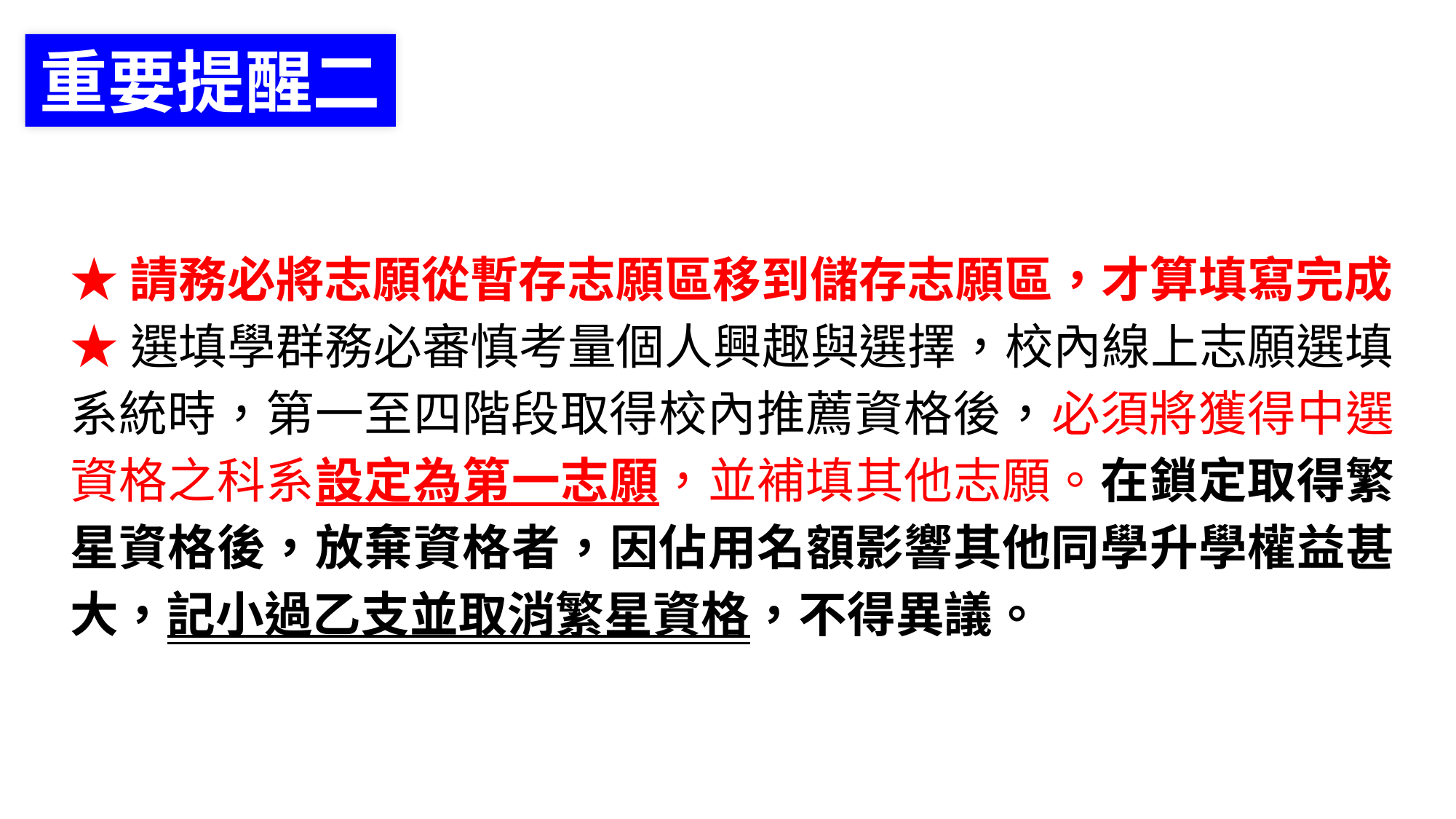

重要提醒二

★請務必將志願從暫存志願區移到儲存志願區，才算填寫完成
★選填學群務必審慎考量個人興趣與選擇，校內線上志願選填系統時，第一至四階段取得校內推薦資格後，必須將獲得中選資格之科系設定為第一志願，並補填其他志願。在鎖定取得繁星資格後，放棄資格者，因佔用名額影響其他同學升學權益甚大，記小過乙支並取消繁星資格，不得異議。